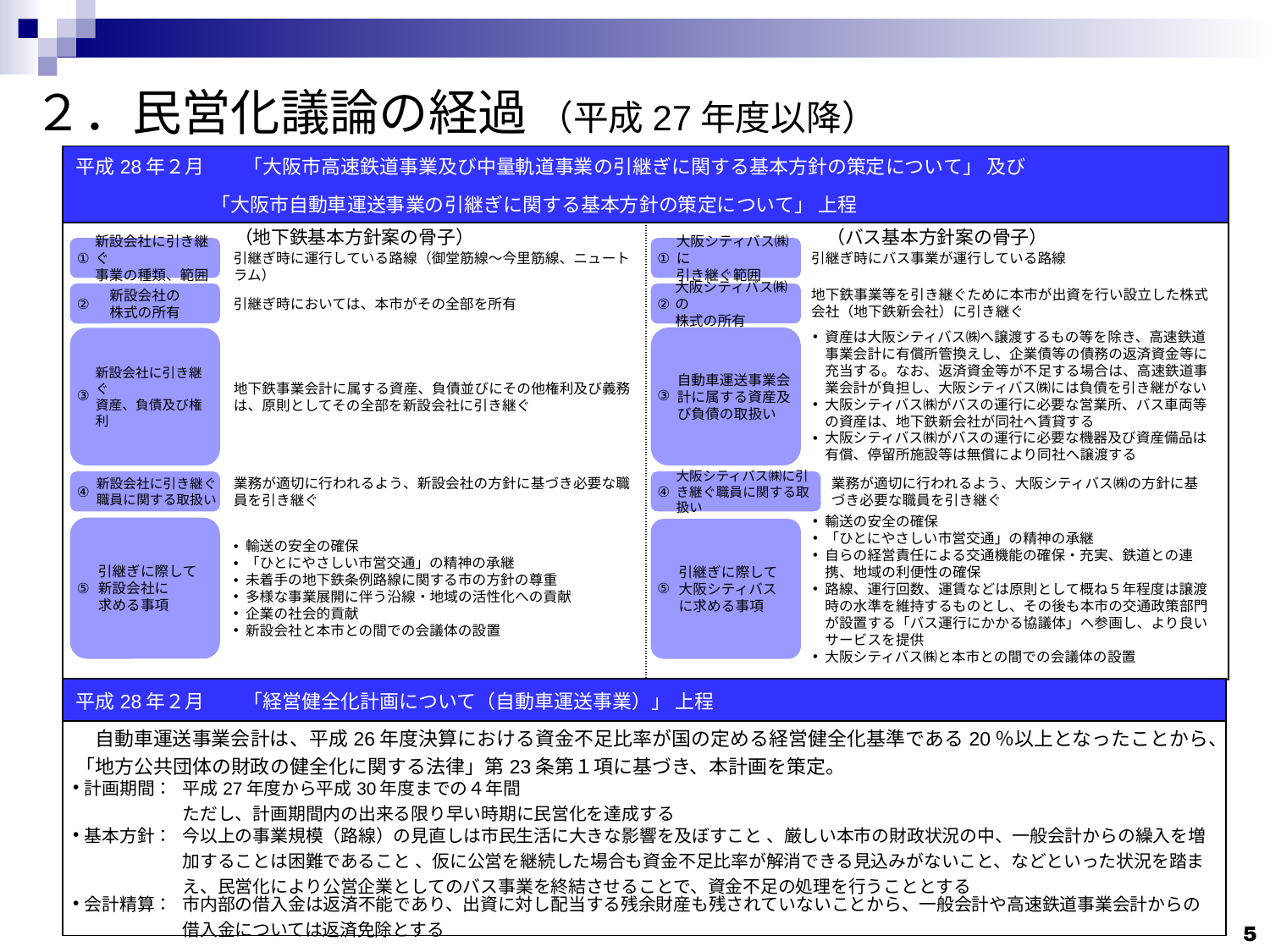

２．民営化議論の経過 （平成27年度以降）
| 平成28年２月　　「大阪市高速鉄道事業及び中量軌道事業の引継ぎに関する基本方針の策定について」 及び 「大阪市自動車運送事業の引継ぎに関する基本方針の策定について」 上程 |  |
| --- | --- |
| （地下鉄基本方針案の骨子） | （バス基本方針案の骨子） |
|  |  |
新設会社に引き継ぐ
事業の種類、範囲
大阪シティバス㈱に
引き継ぐ範囲
引継ぎ時に運行している路線（御堂筋線～今里筋線、ニュートラム）
引継ぎ時にバス事業が運行している路線
地下鉄事業等を引き継ぐために本市が出資を行い設立した株式会社（地下鉄新会社）に引き継ぐ
新設会社の
株式の所有
大阪シティバス㈱の
株式の所有
引継ぎ時においては、本市がその全部を所有
資産は大阪シティバス㈱へ譲渡するもの等を除き、高速鉄道事業会計に有償所管換えし、企業債等の債務の返済資金等に充当する。なお、返済資金等が不足する場合は、高速鉄道事業会計が負担し、大阪シティバス㈱には負債を引き継がない
大阪シティバス㈱がバスの運行に必要な営業所、バス車両等の資産は、地下鉄新会社が同社へ賃貸する
大阪シティバス㈱がバスの運行に必要な機器及び資産備品は有償、停留所施設等は無償により同社へ譲渡する
自動車運送事業会計に属する資産及び負債の取扱い
新設会社に引き継ぐ
資産、負債及び権利
地下鉄事業会計に属する資産、負債並びにその他権利及び義務は、原則としてその全部を新設会社に引き継ぐ
業務が適切に行われるよう、新設会社の方針に基づき必要な職員を引き継ぐ
業務が適切に行われるよう、大阪シティバス㈱の方針に基づき必要な職員を引き継ぐ
新設会社に引き継ぐ
職員に関する取扱い
大阪シティバス㈱に引き継ぐ職員に関する取扱い
輸送の安全の確保
「ひとにやさしい市営交通」の精神の承継
自らの経営責任による交通機能の確保・充実、鉄道との連携、地域の利便性の確保
路線、運行回数、運賃などは原則として概ね５年程度は譲渡時の水準を維持するものとし、その後も本市の交通政策部門が設置する「バス運行にかかる協議体」へ参画し、より良いサービスを提供
大阪シティバス㈱と本市との間での会議体の設置
引継ぎに際して
新設会社に
求める事項
引継ぎに際して
大阪シティバスに求める事項
輸送の安全の確保
「ひとにやさしい市営交通」の精神の承継
未着手の地下鉄条例路線に関する市の方針の尊重
多様な事業展開に伴う沿線・地域の活性化への貢献
企業の社会的貢献
新設会社と本市との間での会議体の設置
①
①
②
②
③
③
④
④
⑤
⑤
| 平成28年２月　　「経営健全化計画について（自動車運送事業）」 上程 |  |
| --- | --- |
| 自動車運送事業会計は、平成26年度決算における資金不足比率が国の定める経営健全化基準である20％以上となったことから、「地方公共団体の財政の健全化に関する法律」第23条第１項に基づき、本計画を策定。 |  |
| 計画期間： | 平成27年度から平成30年度までの４年間 ただし、計画期間内の出来る限り早い時期に民営化を達成する |
| 基本方針： | 今以上の事業規模（路線）の見直しは市民生活に大きな影響を及ぼすこと 、厳しい本市の財政状況の中、一般会計からの繰入を増加することは困難であること 、仮に公営を継続した場合も資金不足比率が解消できる見込みがないこと、などといった状況を踏まえ、民営化により公営企業としてのバス事業を終結させることで、資金不足の処理を行うこととする |
| 会計精算： | 市内部の借入金は返済不能であり、出資に対し配当する残余財産も残されていないことから、一般会計や高速鉄道事業会計からの借入金については返済免除とする |
5